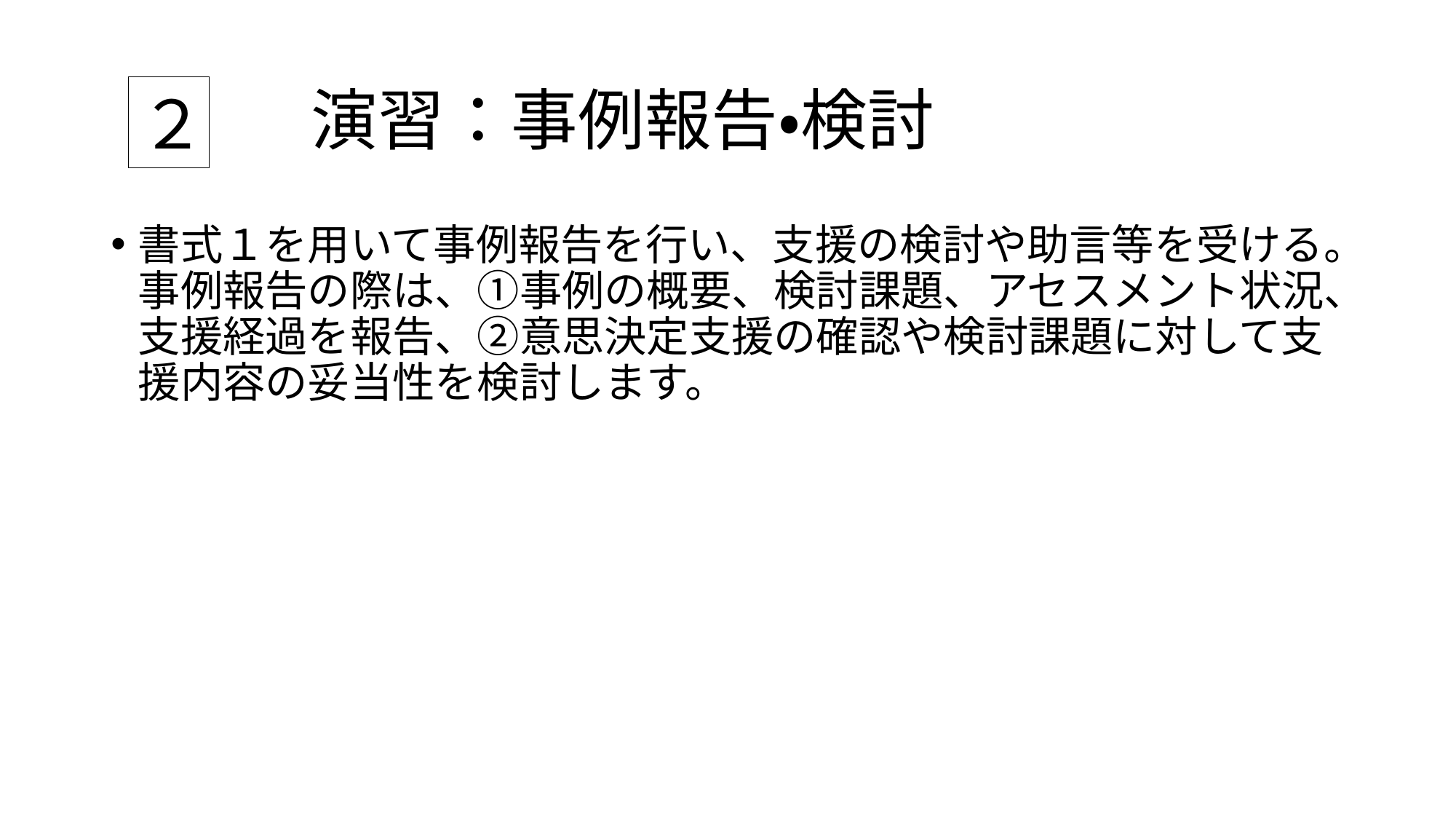

# 演習：事例報告・検討
２
書式１を用いて事例報告を行い、支援の検討や助言等を受ける。事例報告の際は、①事例の概要、検討課題、アセスメント状況、支援経過を報告、②意思決定支援の確認や検討課題に対して支援内容の妥当性を検討します。